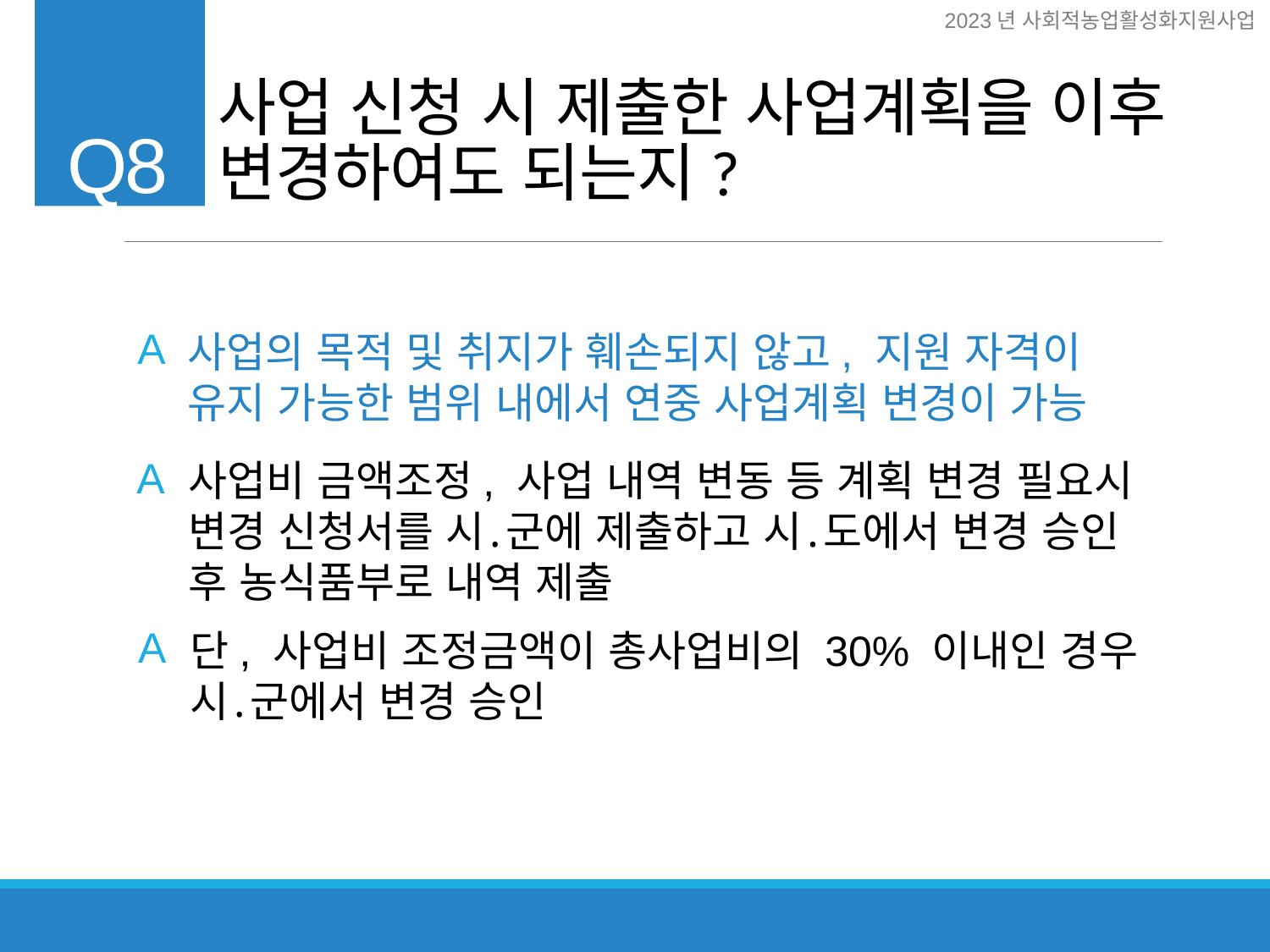

사업 신청 시 제출한 사업계획을 이후
변경하여도 되는지?
Q8
A
사업의 목적 및 취지가 훼손되지 않고, 지원 자격이 유지 가능한 범위 내에서 연중 사업계획 변경이 가능
A
사업비 금액조정, 사업 내역 변동 등 계획 변경 필요시 변경 신청서를 시․군에 제출하고 시․도에서 변경 승인 후 농식품부로 내역 제출
A
단, 사업비 조정금액이 총사업비의 30% 이내인 경우 시․군에서 변경 승인